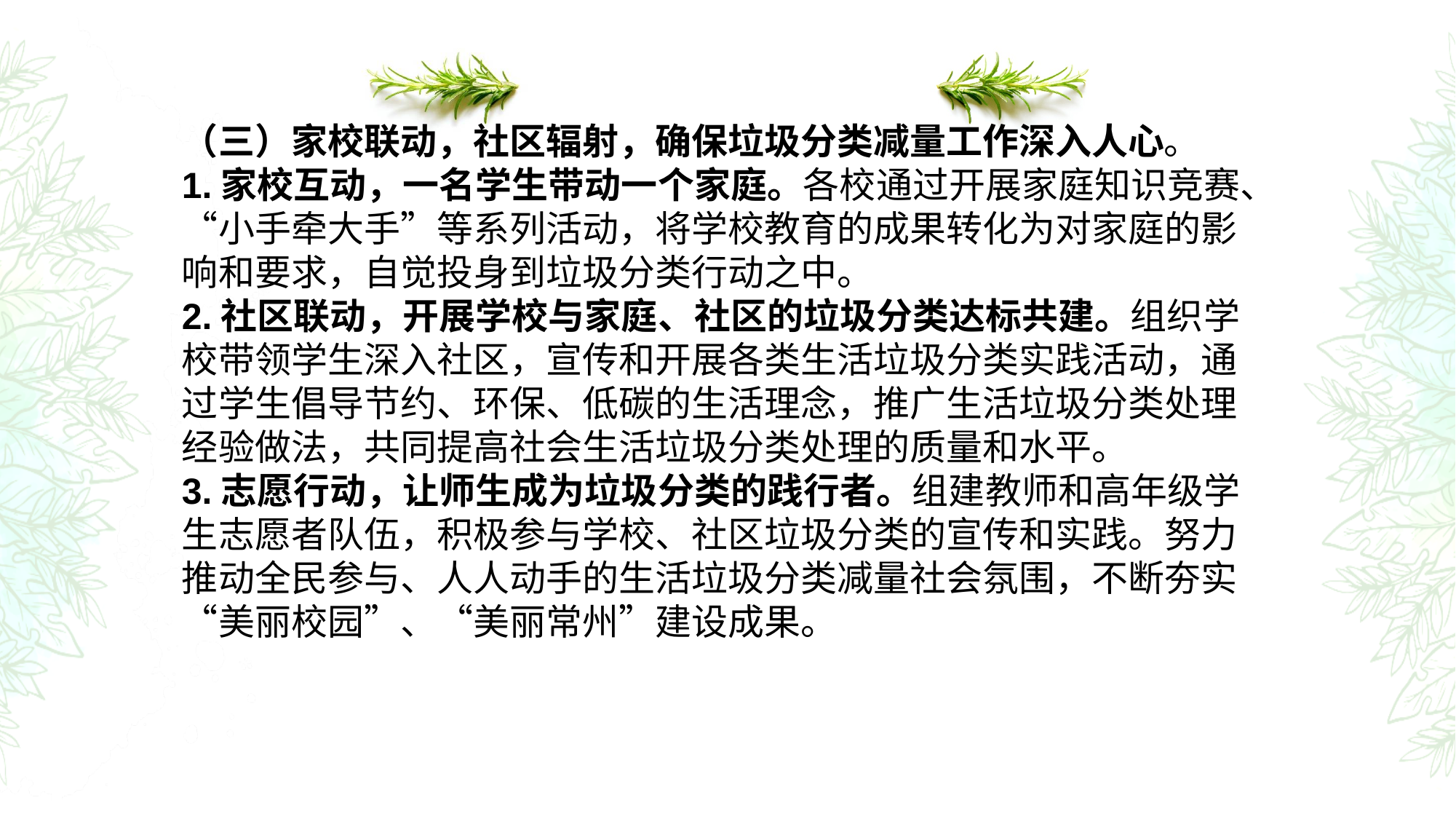

#
（三）家校联动，社区辐射，确保垃圾分类减量工作深入人心。
1.家校互动，一名学生带动一个家庭。各校通过开展家庭知识竞赛、“小手牵大手”等系列活动，将学校教育的成果转化为对家庭的影响和要求，自觉投身到垃圾分类行动之中。
2.社区联动，开展学校与家庭、社区的垃圾分类达标共建。组织学校带领学生深入社区，宣传和开展各类生活垃圾分类实践活动，通过学生倡导节约、环保、低碳的生活理念，推广生活垃圾分类处理经验做法，共同提高社会生活垃圾分类处理的质量和水平。
3.志愿行动，让师生成为垃圾分类的践行者。组建教师和高年级学生志愿者队伍，积极参与学校、社区垃圾分类的宣传和实践。努力推动全民参与、人人动手的生活垃圾分类减量社会氛围，不断夯实“美丽校园”、“美丽常州”建设成果。